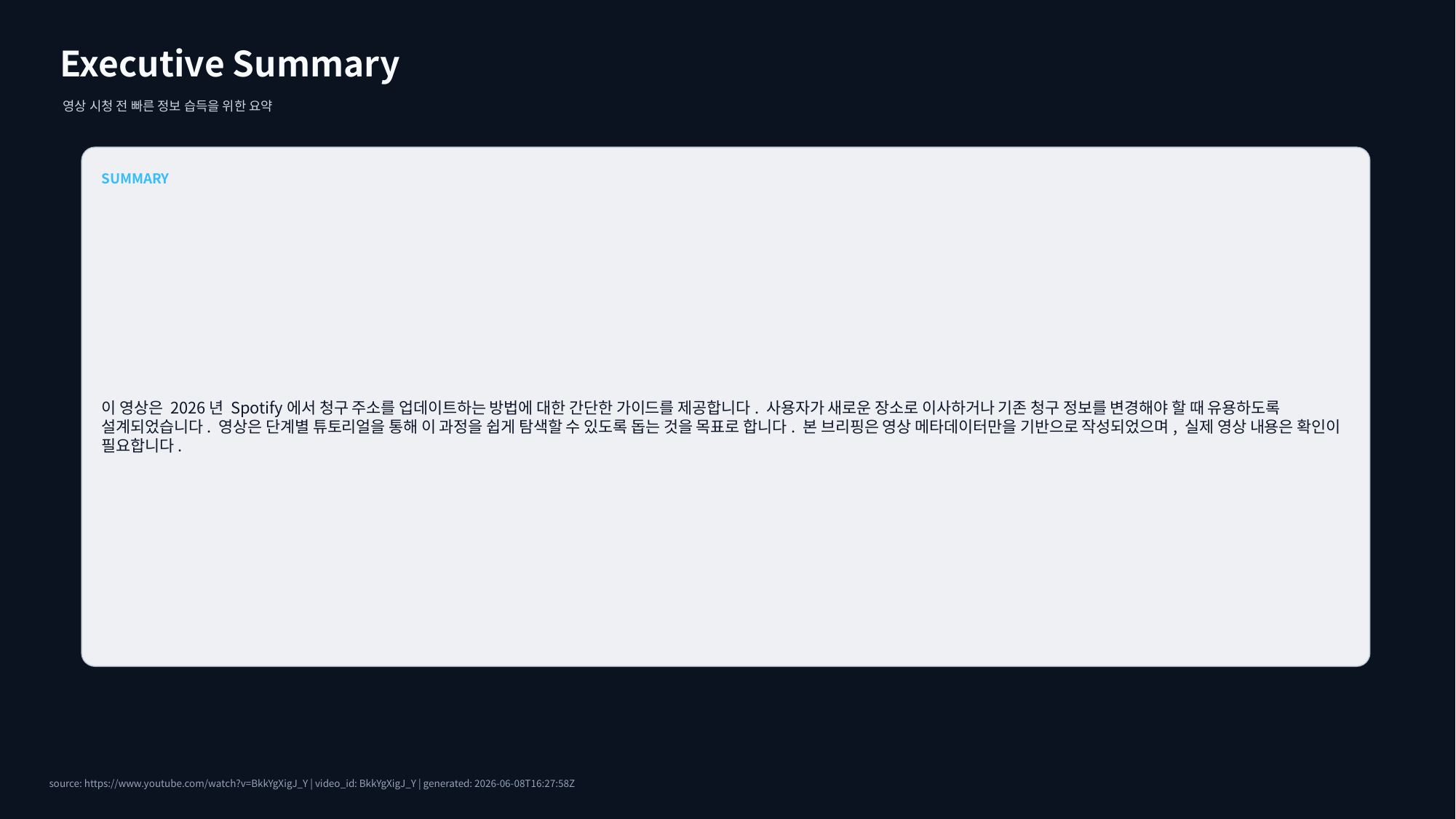

Executive Summary
영상 시청 전 빠른 정보 습득을 위한 요약

SUMMARY
이 영상은 2026년 Spotify에서 청구 주소를 업데이트하는 방법에 대한 간단한 가이드를 제공합니다. 사용자가 새로운 장소로 이사하거나 기존 청구 정보를 변경해야 할 때 유용하도록 설계되었습니다. 영상은 단계별 튜토리얼을 통해 이 과정을 쉽게 탐색할 수 있도록 돕는 것을 목표로 합니다. 본 브리핑은 영상 메타데이터만을 기반으로 작성되었으며, 실제 영상 내용은 확인이 필요합니다.
source: https://www.youtube.com/watch?v=BkkYgXigJ_Y | video_id: BkkYgXigJ_Y | generated: 2026-06-08T16:27:58Z